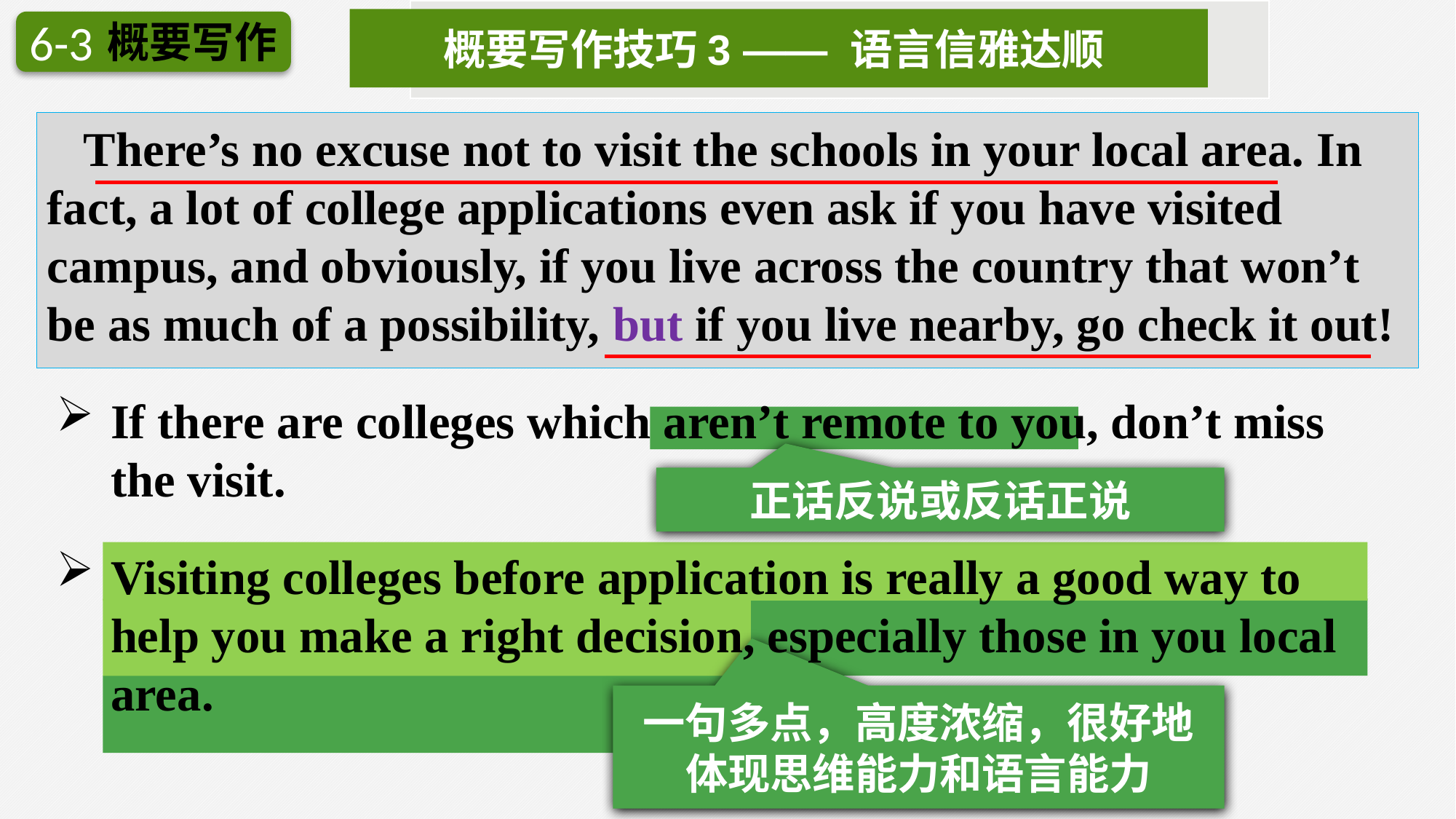

概要写作技巧3 —— 语言信雅达顺
概要写作
6-3
   There’s no excuse not to visit the schools in your local area. In fact, a lot of college applications even ask if you have visited campus, and obviously, if you live across the country that won’t be as much of a possibility, but if you live nearby, go check it out!
If there are colleges which aren’t remote to you, don’t miss the visit.

正话反说或反话正说
Visiting colleges before application is really a good way to help you make a right decision, especially those in you local area.

一句多点，高度浓缩，很好地体现思维能力和语言能力